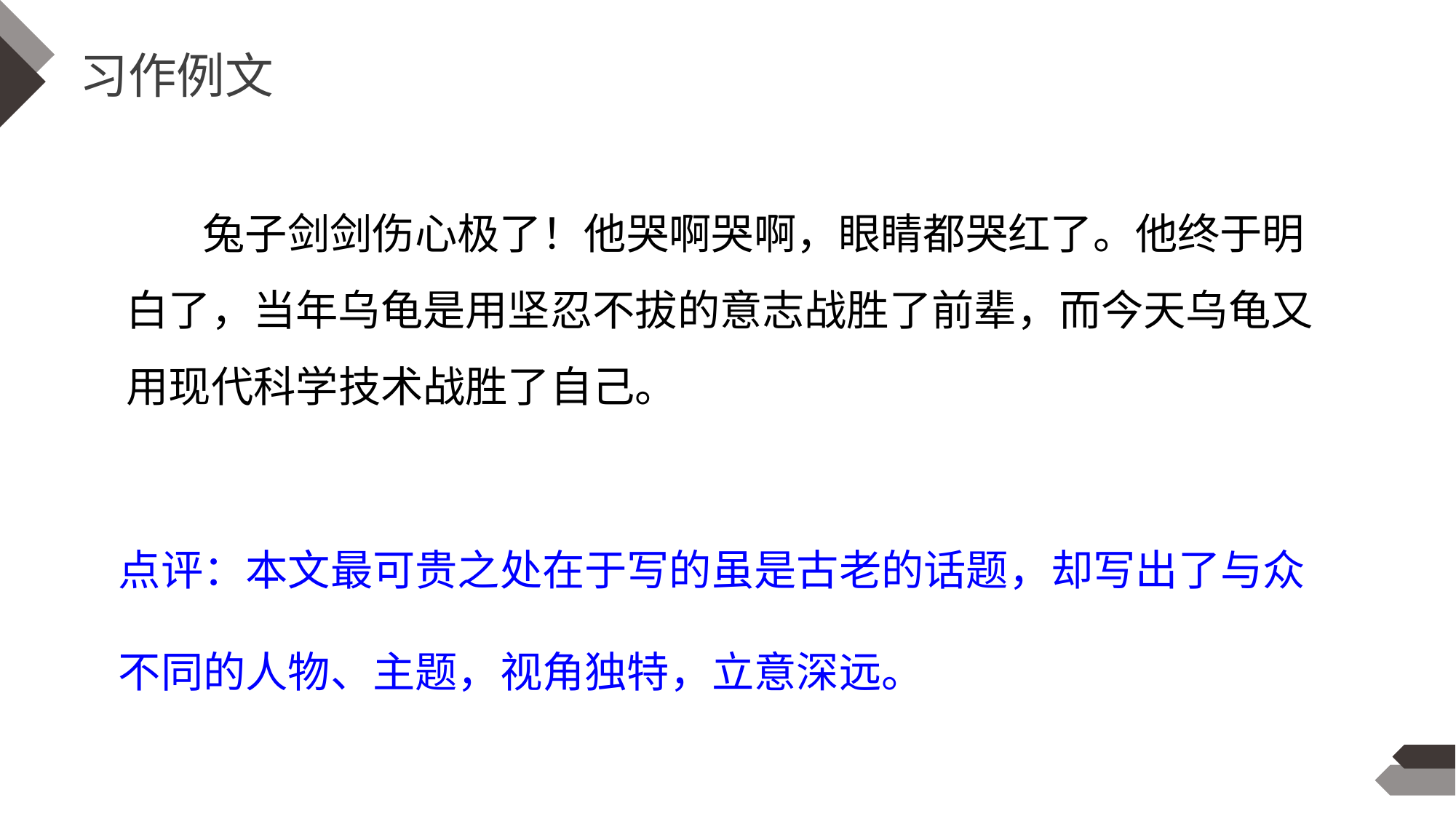

习作例文
       兔子剑剑伤心极了！他哭啊哭啊，眼睛都哭红了。他终于明白了，当年乌龟是用坚忍不拔的意志战胜了前辈，而今天乌龟又用现代科学技术战胜了自己。
点评：本文最可贵之处在于写的虽是古老的话题，却写出了与众不同的人物、主题，视角独特，立意深远。